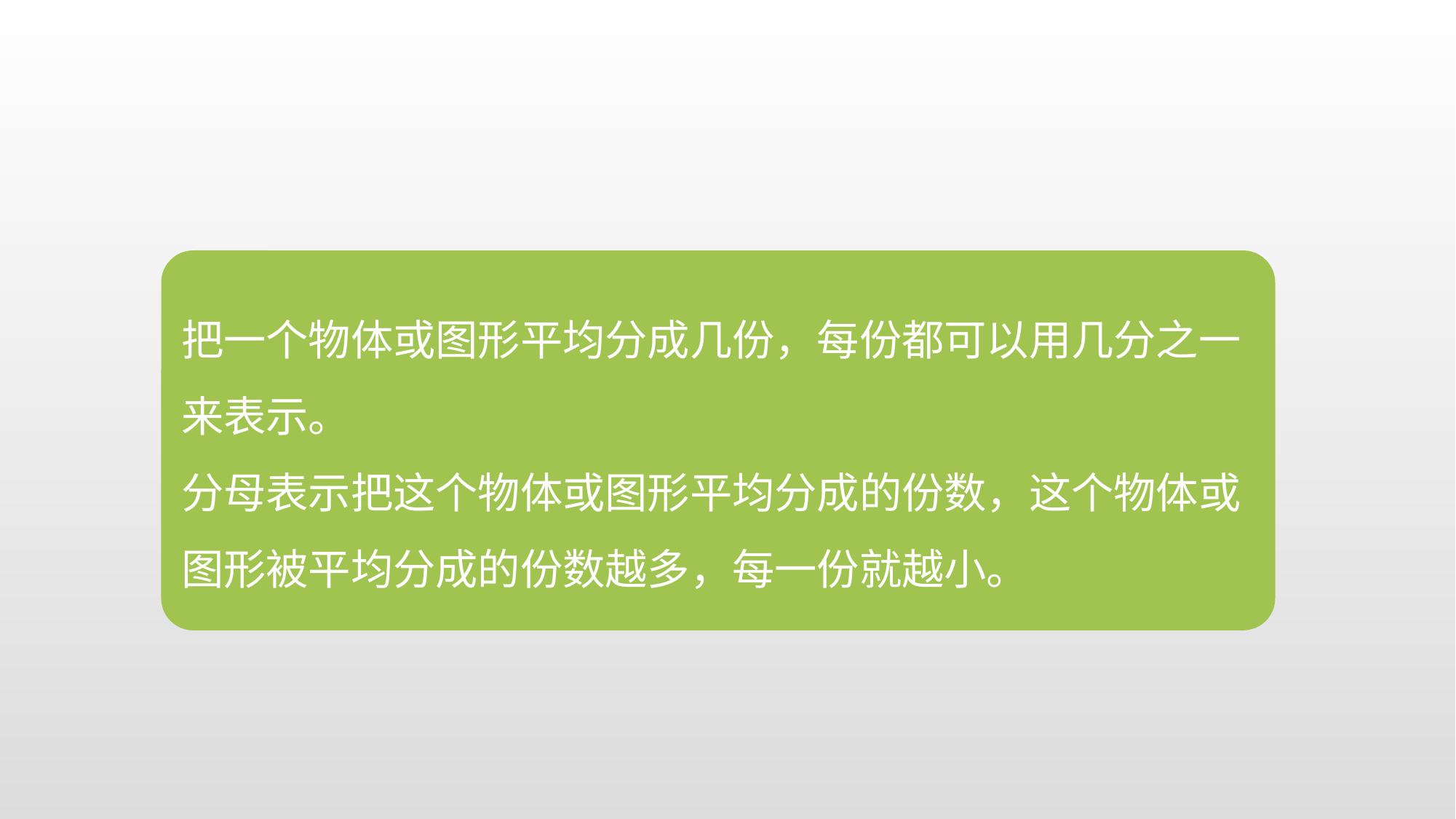

把一个物体或图形平均分成几份，每份都可以用几分之一来表示。
分母表示把这个物体或图形平均分成的份数，这个物体或图形被平均分成的份数越多，每一份就越小。